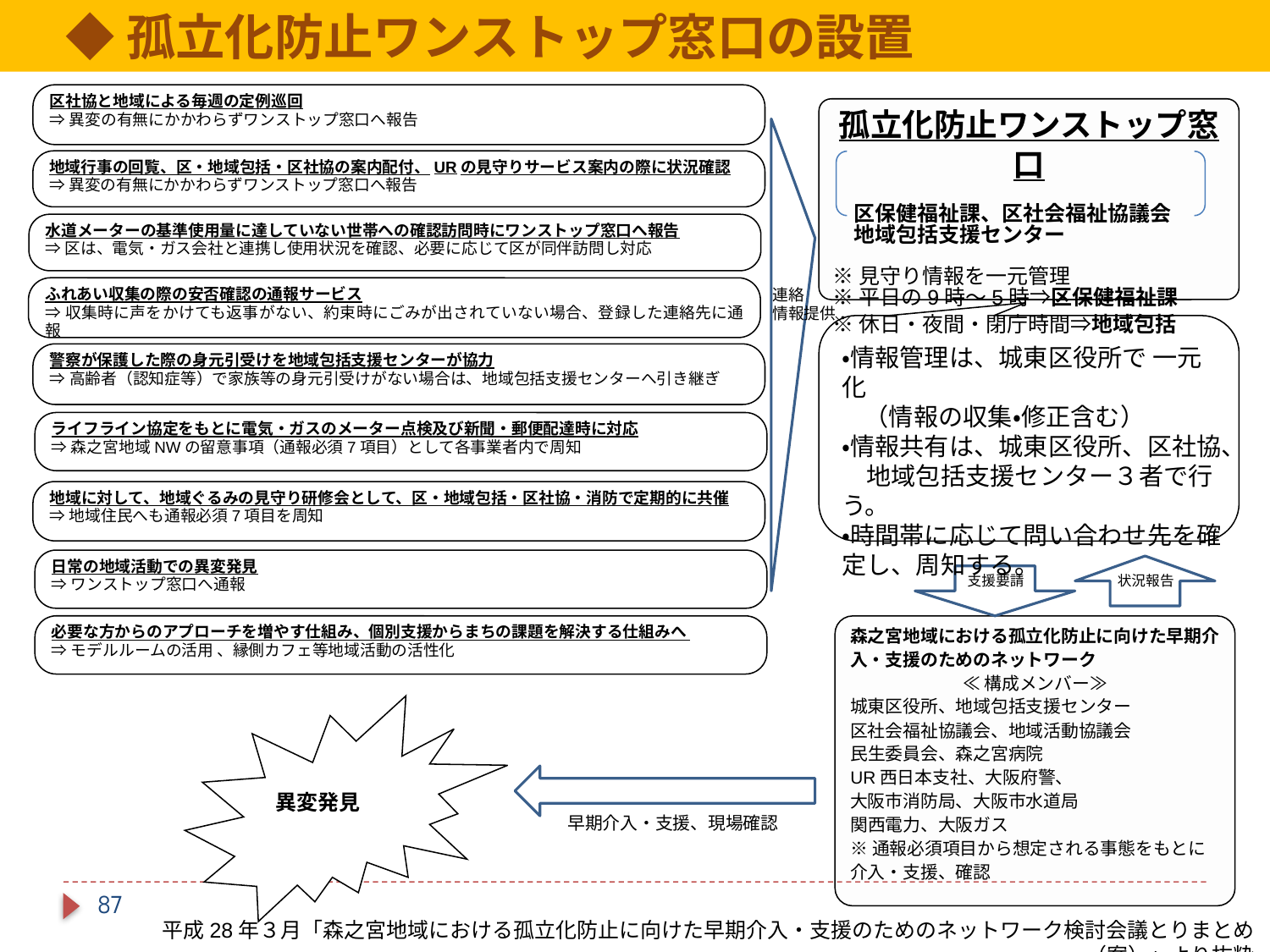

◆孤立化防止ワンストップ窓口の設置
区社協と地域による毎週の定例巡回
⇒異変の有無にかかわらずワンストップ窓口へ報告
孤立化防止ワンストップ窓口

　区保健福祉課、区社会福祉協議会
　地域包括支援センター

※見守り情報を一元管理
※平日の9時～5時⇒区保健福祉課
※休日・夜間・閉庁時間⇒地域包括

地域行事の回覧、区・地域包括・区社協の案内配付、URの見守りサービス案内の際に状況確認
⇒異変の有無にかかわらずワンストップ窓口へ報告

水道メーターの基準使用量に達していない世帯への確認訪問時にワンストップ窓口へ報告
⇒区は、電気・ガス会社と連携し使用状況を確認、必要に応じて区が同伴訪問し対応
ふれあい収集の際の安否確認の通報サービス
⇒収集時に声をかけても返事がない、約束時にごみが出されていない場合、登録した連絡先に通報
連絡
情報提供

・情報管理は、城東区役所で 一元化
   （情報の収集・修正含む）
・情報共有は、城東区役所、区社協、
　地域包括支援センター３者で行う。
・時間帯に応じて問い合わせ先を確定し、周知する。
警察が保護した際の身元引受けを地域包括支援センターが協力
⇒高齢者（認知症等）で家族等の身元引受けがない場合は、地域包括支援センターへ引き継ぎ
ライフライン協定をもとに電気・ガスのメーター点検及び新聞・郵便配達時に対応
⇒森之宮地域NWの留意事項（通報必須7項目）として各事業者内で周知
地域に対して、地域ぐるみの見守り研修会として、区・地域包括・区社協・消防で定期的に共催
⇒地域住民へも通報必須7項目を周知
日常の地域活動での異変発見
⇒ワンストップ窓口へ通報

支援要請
状況報告
必要な方からのアプローチを増やす仕組み、個別支援からまちの課題を解決する仕組みへ
⇒モデルルームの活用 、縁側カフェ等地域活動の活性化
森之宮地域における孤立化防止に向けた早期介入・支援のためのネットワーク
≪構成メンバー≫
城東区役所、地域包括支援センター
区社会福祉協議会、地域活動協議会
民生委員会、森之宮病院
UR西日本支社、大阪府警、
大阪市消防局、大阪市水道局
関西電力、大阪ガス
※通報必須項目から想定される事態をもとに介入・支援、確認

異変発見
早期介入・支援、現場確認
87
平成28年３月「森之宮地域における孤立化防止に向けた早期介入・支援のためのネットワーク検討会議とりまとめ（案）」より抜粋